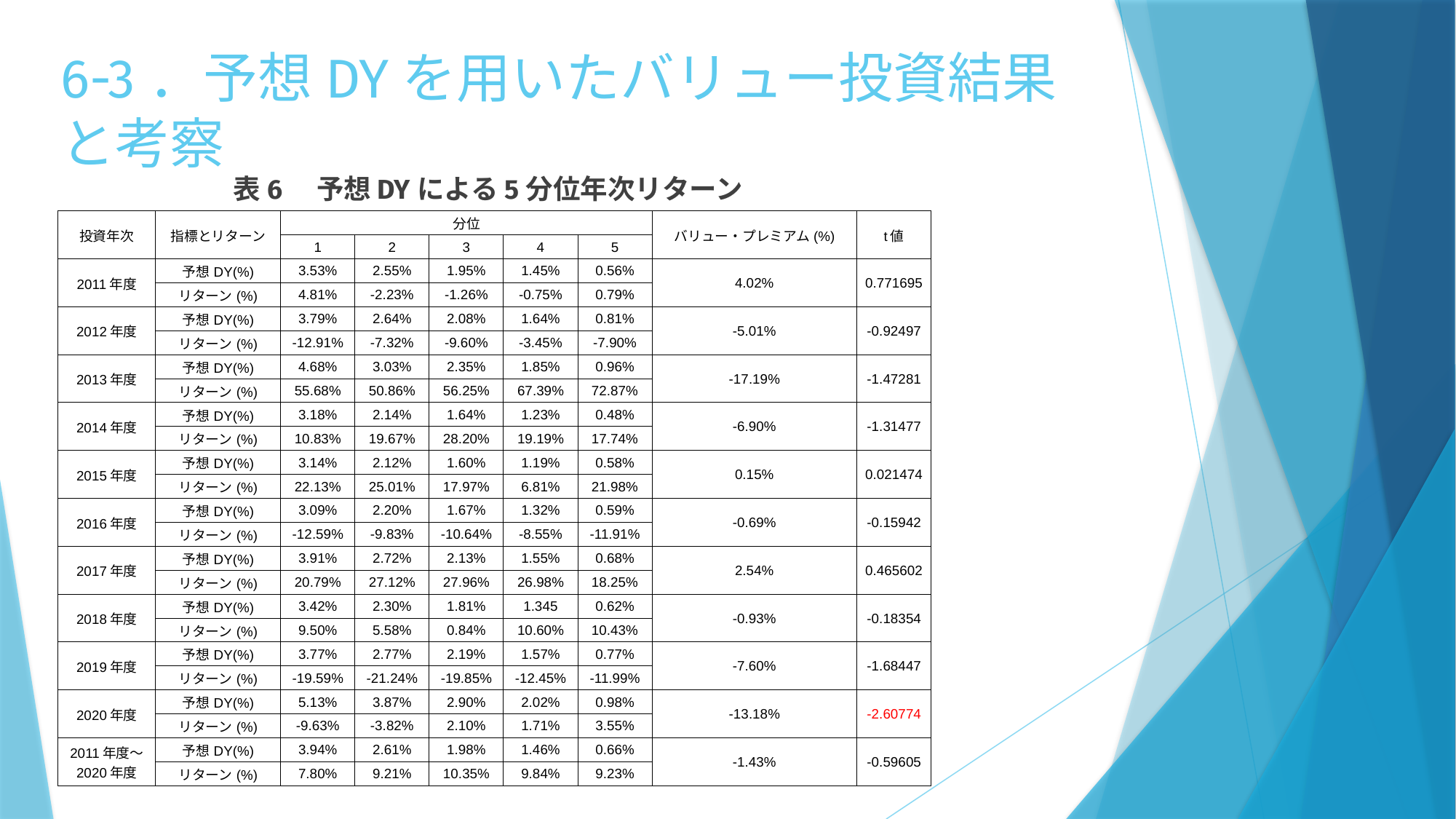

# 6-3．予想DYを用いたバリュー投資結果と考察
表6　予想DYによる5分位年次リターン
| 投資年次 | 指標とリターン | 分位 |  |  |  |  | バリュー・プレミアム(%) | t値 |
| --- | --- | --- | --- | --- | --- | --- | --- | --- |
|  |  | 1 | 2 | 3 | 4 | 5 |  |  |
| 2011年度 | 予想DY(%) | 3.53% | 2.55% | 1.95% | 1.45% | 0.56% | 4.02% | 0.771695 |
|  | リターン(%) | 4.81% | -2.23% | -1.26% | -0.75% | 0.79% |  |  |
| 2012年度 | 予想DY(%) | 3.79% | 2.64% | 2.08% | 1.64% | 0.81% | -5.01% | -0.92497 |
|  | リターン(%) | -12.91% | -7.32% | -9.60% | -3.45% | -7.90% |  |  |
| 2013年度 | 予想DY(%) | 4.68% | 3.03% | 2.35% | 1.85% | 0.96% | -17.19% | -1.47281 |
|  | リターン(%) | 55.68% | 50.86% | 56.25% | 67.39% | 72.87% |  |  |
| 2014年度 | 予想DY(%) | 3.18% | 2.14% | 1.64% | 1.23% | 0.48% | -6.90% | -1.31477 |
|  | リターン(%) | 10.83% | 19.67% | 28.20% | 19.19% | 17.74% |  |  |
| 2015年度 | 予想DY(%) | 3.14% | 2.12% | 1.60% | 1.19% | 0.58% | 0.15% | 0.021474 |
|  | リターン(%) | 22.13% | 25.01% | 17.97% | 6.81% | 21.98% |  |  |
| 2016年度 | 予想DY(%) | 3.09% | 2.20% | 1.67% | 1.32% | 0.59% | -0.69% | -0.15942 |
|  | リターン(%) | -12.59% | -9.83% | -10.64% | -8.55% | -11.91% |  |  |
| 2017年度 | 予想DY(%) | 3.91% | 2.72% | 2.13% | 1.55% | 0.68% | 2.54% | 0.465602 |
|  | リターン(%) | 20.79% | 27.12% | 27.96% | 26.98% | 18.25% |  |  |
| 2018年度 | 予想DY(%) | 3.42% | 2.30% | 1.81% | 1.345 | 0.62% | -0.93% | -0.18354 |
|  | リターン(%) | 9.50% | 5.58% | 0.84% | 10.60% | 10.43% |  |  |
| 2019年度 | 予想DY(%) | 3.77% | 2.77% | 2.19% | 1.57% | 0.77% | -7.60% | -1.68447 |
|  | リターン(%) | -19.59% | -21.24% | -19.85% | -12.45% | -11.99% |  |  |
| 2020年度 | 予想DY(%) | 5.13% | 3.87% | 2.90% | 2.02% | 0.98% | -13.18% | -2.60774 |
|  | リターン(%) | -9.63% | -3.82% | 2.10% | 1.71% | 3.55% |  |  |
| 2011年度～ 2020年度 | 予想DY(%) | 3.94% | 2.61% | 1.98% | 1.46% | 0.66% | -1.43% | -0.59605 |
|  | リターン(%) | 7.80% | 9.21% | 10.35% | 9.84% | 9.23% |  |  |